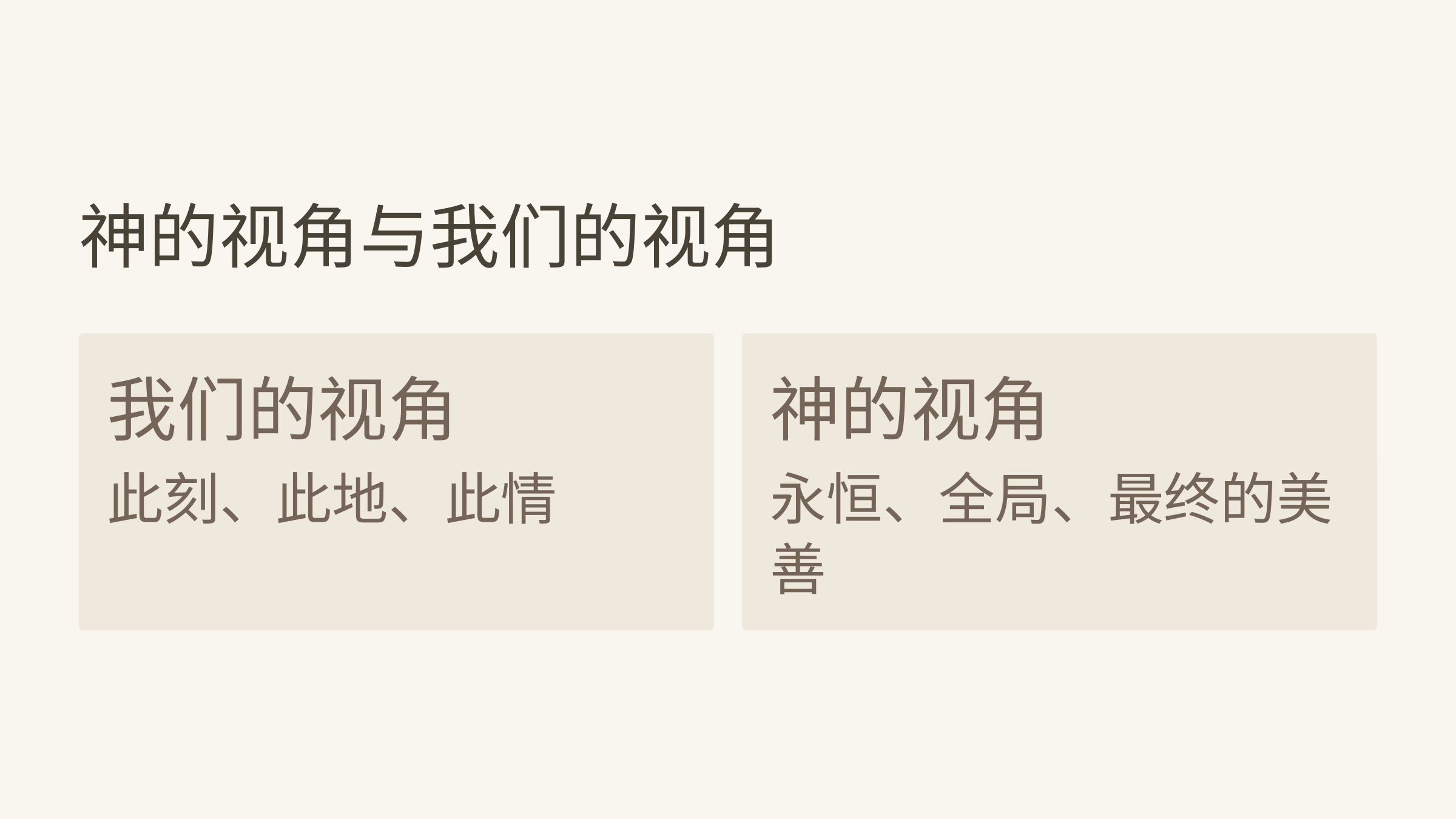

神的视角与我们的视角

我们的视角
神的视角
此刻、此地、此情
永恒、全局、最终的美善